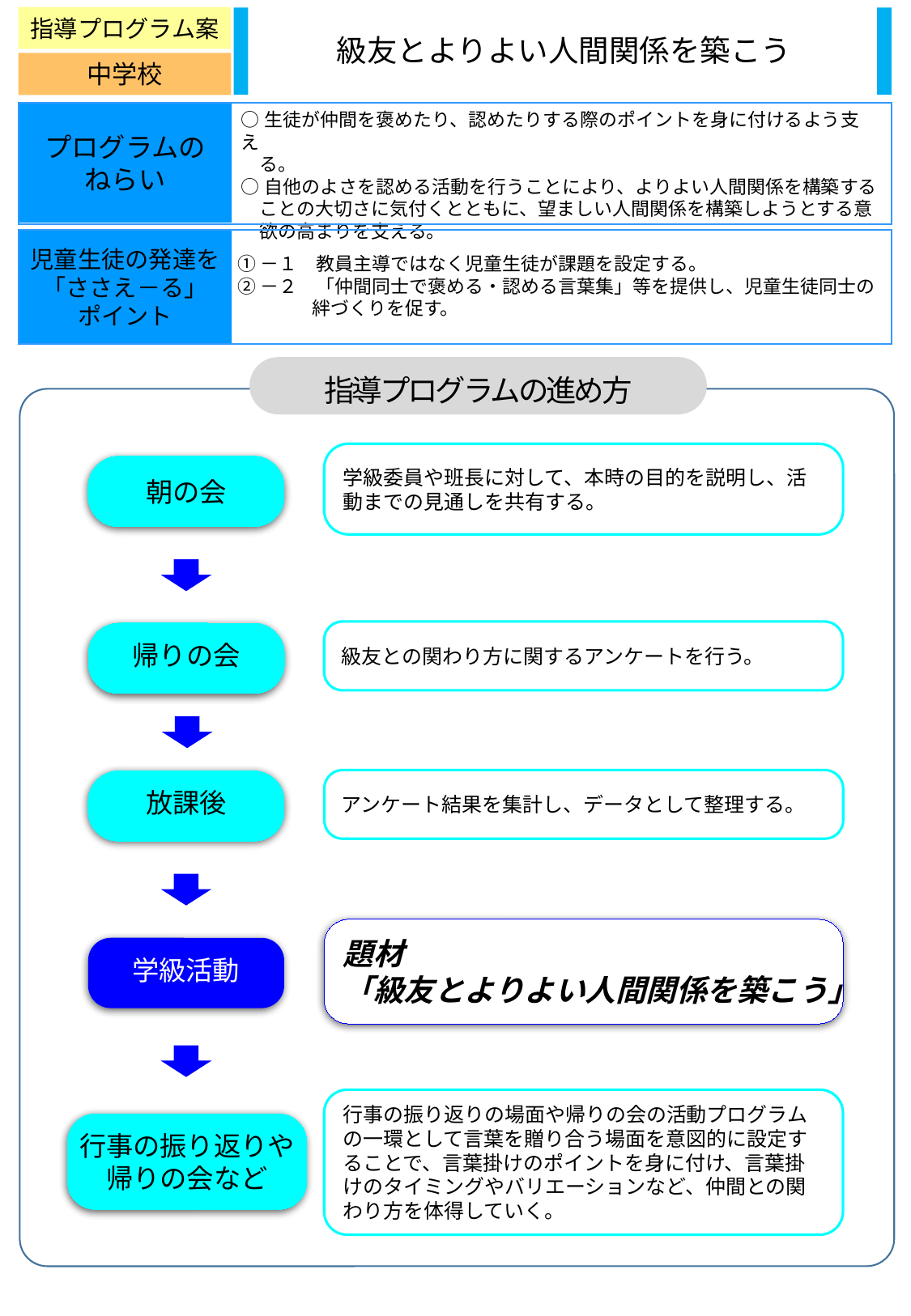

指導プログラム案

級友とよりよい人間関係を築こう
中学校
○生徒が仲間を褒めたり、認めたりする際のポイントを身に付けるよう支え
　る。
○自他のよさを認める活動を行うことにより、よりよい人間関係を構築する
　ことの大切さに気付くとともに、望ましい人間関係を構築しようとする意
　欲の高まりを支える。

プログラムの
ねらい
①－１　教員主導ではなく児童生徒が課題を設定する。
②－２　「仲間同士で褒める・認める言葉集」等を提供し、児童生徒同士の
　　　　絆づくりを促す。

児童生徒の発達を
「ささえ－る」
ポイント
指導プログラムの進め方

学級委員や班長に対して、本時の目的を説明し、活動までの見通しを共有する。
朝の会

級友との関わり方に関するアンケートを行う。
帰りの会

アンケート結果を集計し、データとして整理する。
放課後

題材
「級友とよりよい人間関係を築こう」
学級活動

行事の振り返りの場面や帰りの会の活動プログラムの一環として言葉を贈り合う場面を意図的に設定することで、言葉掛けのポイントを身に付け、言葉掛けのタイミングやバリエーションなど、仲間との関わり方を体得していく。
行事の振り返りや
帰りの会など